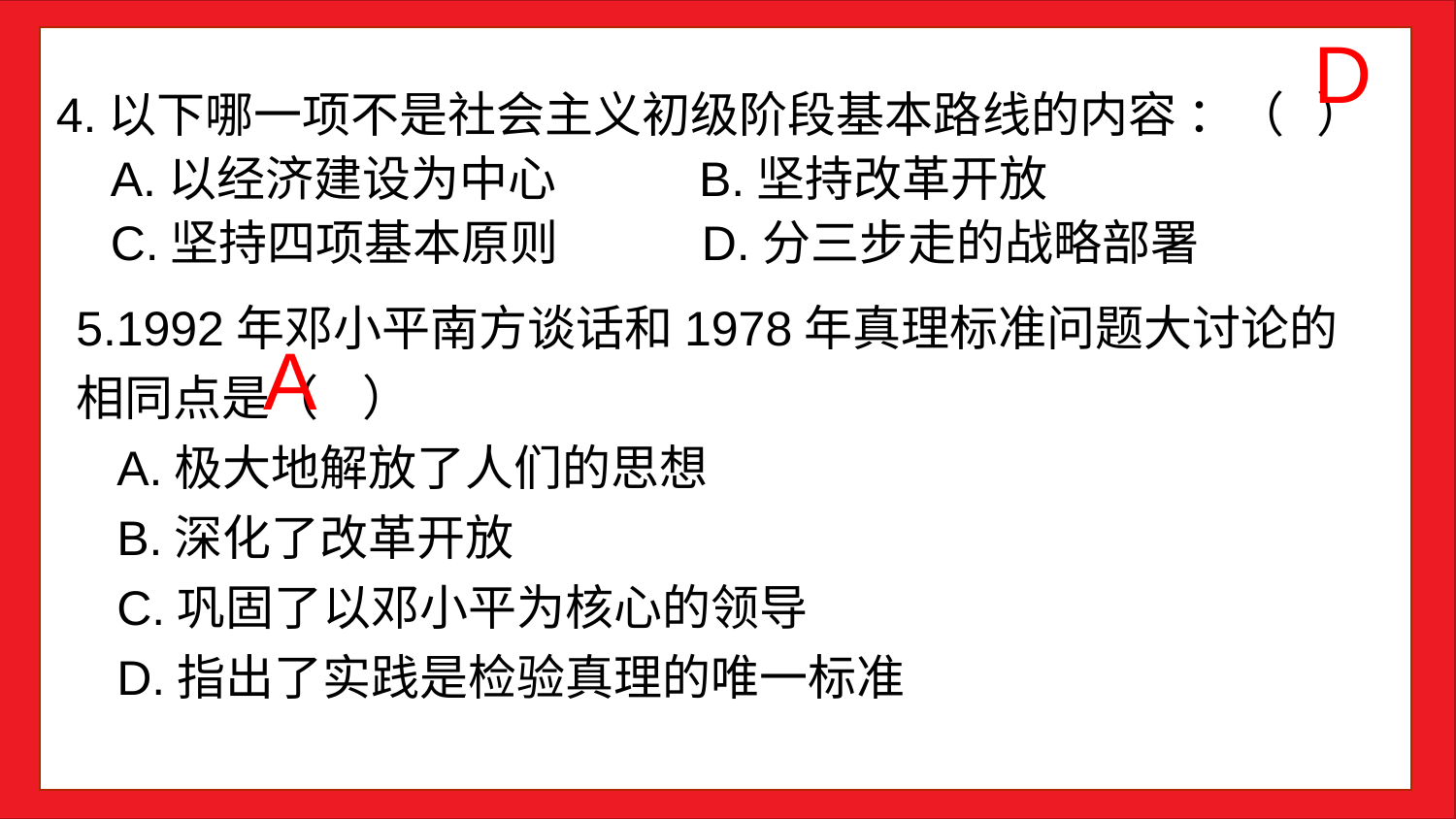

D
4.以下哪一项不是社会主义初级阶段基本路线的内容 ：（   ）
    A.以经济建设为中心            B.坚持改革开放
    C.坚持四项基本原则            D.分三步走的战略部署
5.1992年邓小平南方谈话和1978年真理标准问题大讨论的相同点是（    ）
   A.极大地解放了人们的思想
   B.深化了改革开放
   C.巩固了以邓小平为核心的领导
   D.指出了实践是检验真理的唯一标准
A